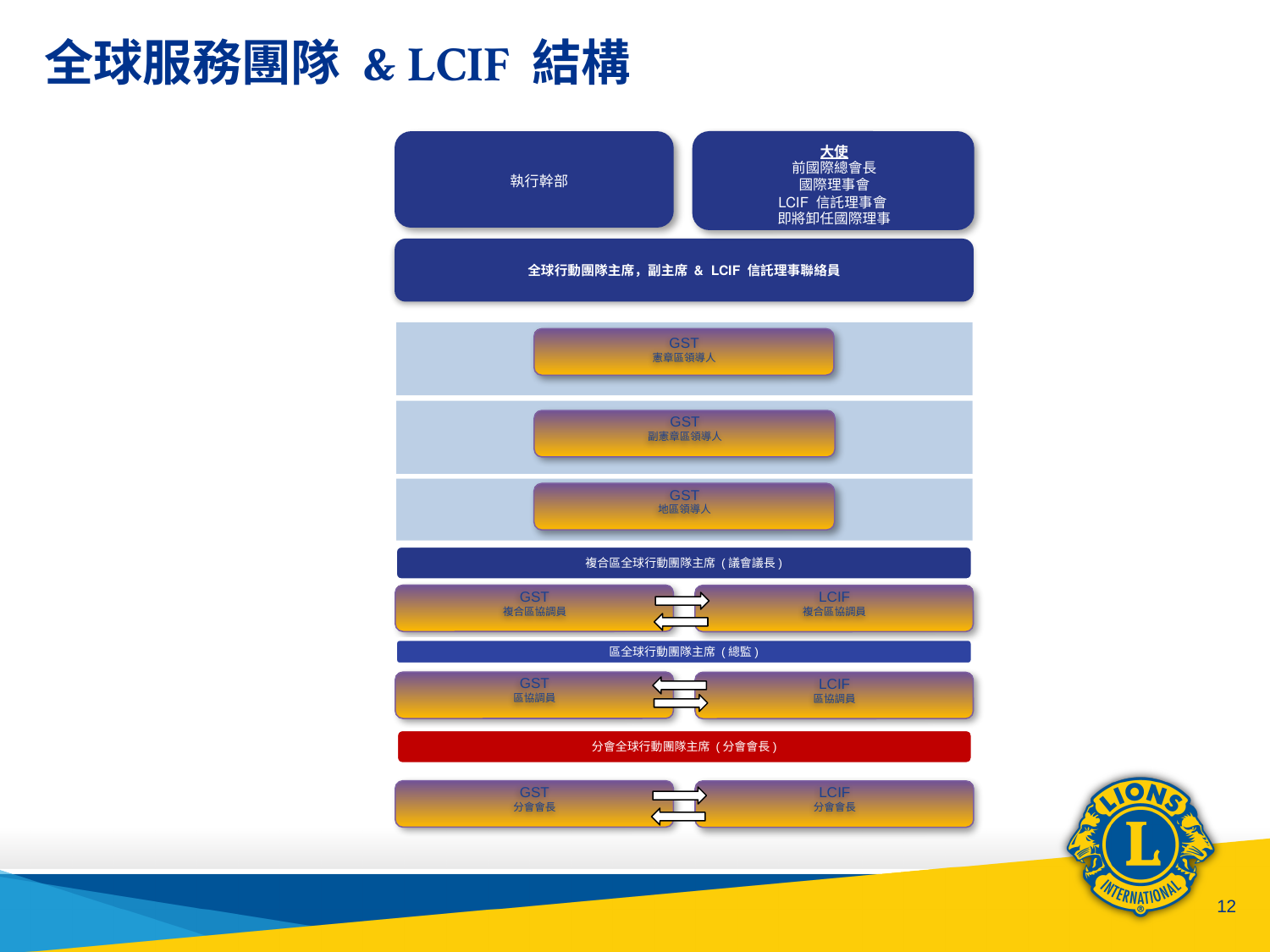

# 全球服務團隊 & LCIF 結構
大使
前國際總會長
國際理事會
LCIF 信託理事會
即將卸任國際理事

執行幹部
全球行動團隊主席，副主席 &  LCIF 信託理事聯絡員

GST
憲章區領導人

GST
副憲章區領導人

GST

GST
地區領導人

複合區全球行動團隊主席 (議會議長)
GST
複合區協調員

LCIF
複合區協調員

區全球行動團隊主席 (總監)
GST
區協調員

LCIF
區協調員

分會全球行動團隊主席 (分會會長)
GST
分會會長

LCIF
分會會長